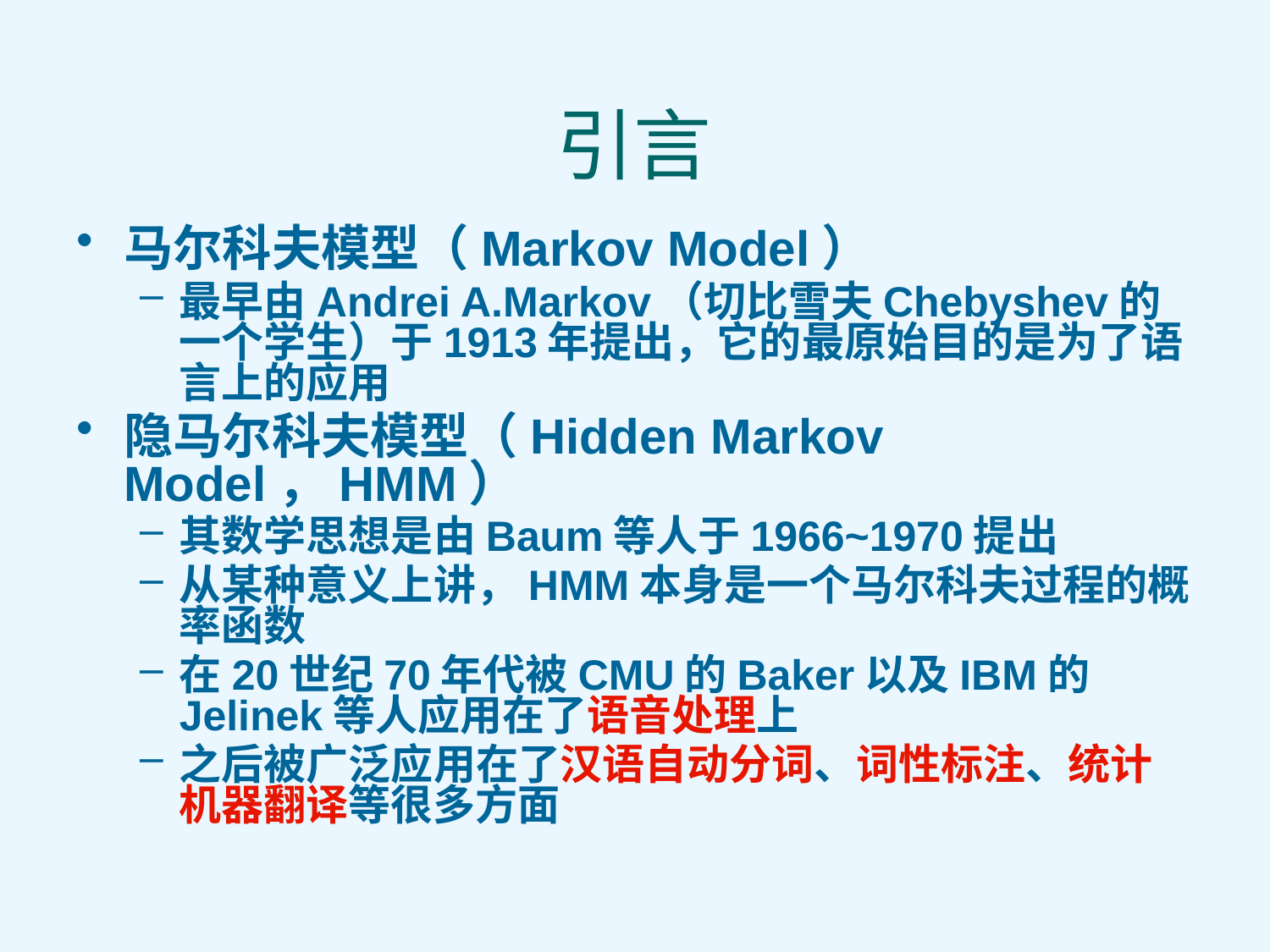

# 引言
马尔科夫模型（Markov Model）
最早由Andrei A.Markov（切比雪夫Chebyshev的一个学生）于1913年提出，它的最原始目的是为了语言上的应用
隐马尔科夫模型（Hidden Markov Model，HMM）
其数学思想是由Baum等人于1966~1970提出
从某种意义上讲，HMM本身是一个马尔科夫过程的概率函数
在20世纪70年代被CMU的Baker以及IBM的Jelinek等人应用在了语音处理上
之后被广泛应用在了汉语自动分词、词性标注、统计机器翻译等很多方面